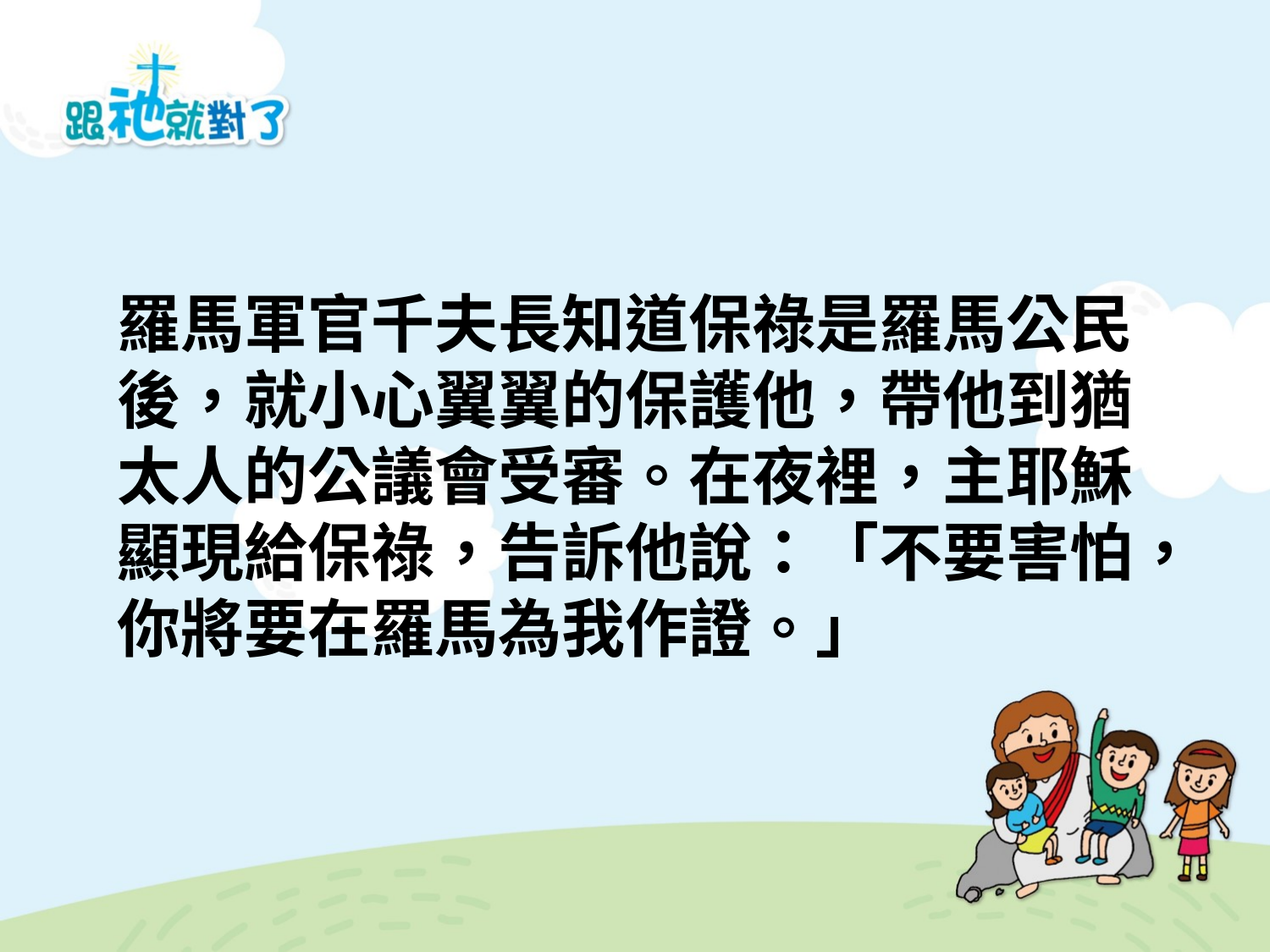

羅馬軍官千夫長知道保祿是羅馬公民後，就小心翼翼的保護他，帶他到猶太人的公議會受審。在夜裡，主耶穌顯現給保祿，告訴他說：「不要害怕，你將要在羅馬為我作證。」